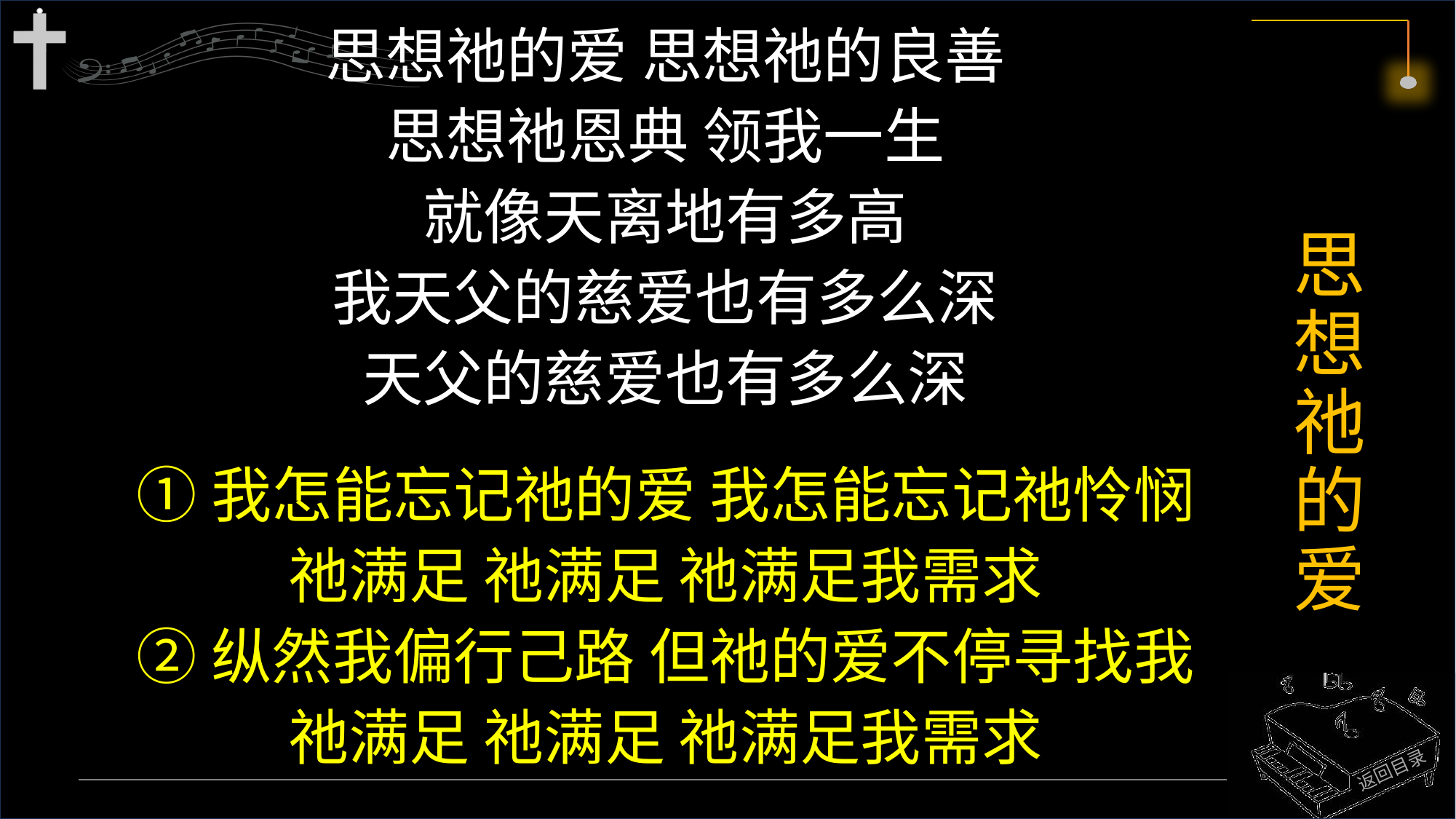

思想祂的爱 思想祂的良善
思想祂恩典 领我一生
就像天离地有多高
我天父的慈爱也有多么深
天父的慈爱也有多么深

①我怎能忘记祂的爱 我怎能忘记祂怜悯
祂满足 祂满足 祂满足我需求
②纵然我偏行己路 但祂的爱不停寻找我
祂满足 祂满足 祂满足我需求
# 思想祂的爱